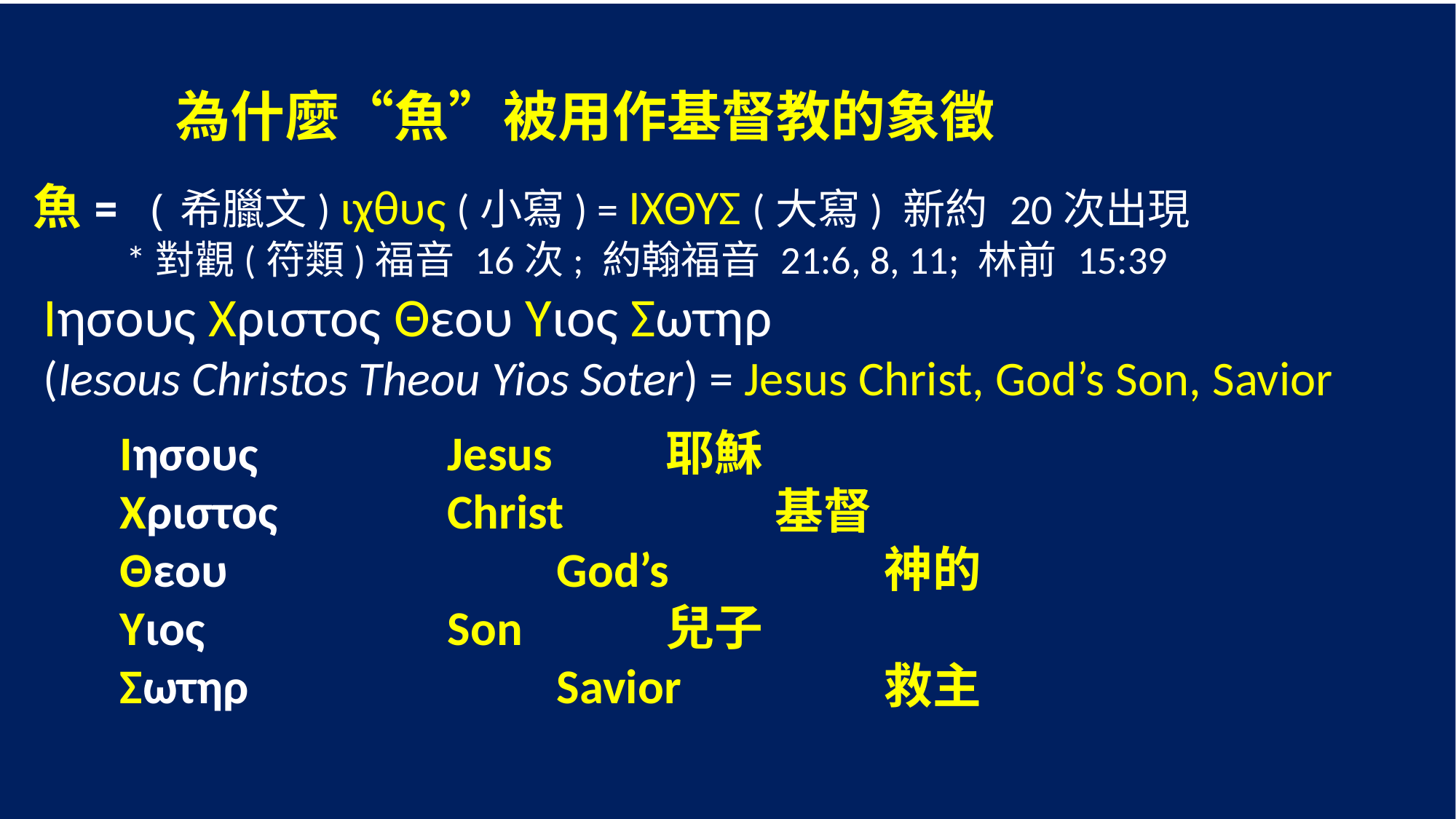

為什麼“魚”被用作基督教的象徵

 魚= (希臘文) ιχθυς (小寫) = ΙΧΘΥΣ (大寫) 新約 20次出現
             *對觀(符類)福音 16次; 約翰福音 21:6, 8, 11; 林前 15:39
   Ιησους Χριστος Θεου Υιος Σωτηρ
   (Iesous Christos Theou Yios Soter) = Jesus Christ, God’s Son, Savior

	Ιησους 		Jesus		耶穌
	Χριστος 		Christ		基督
	Θεου 			God’s		神的
	Υιος 		 	Son		兒子
	Σωτηρ		 	Savior		救主